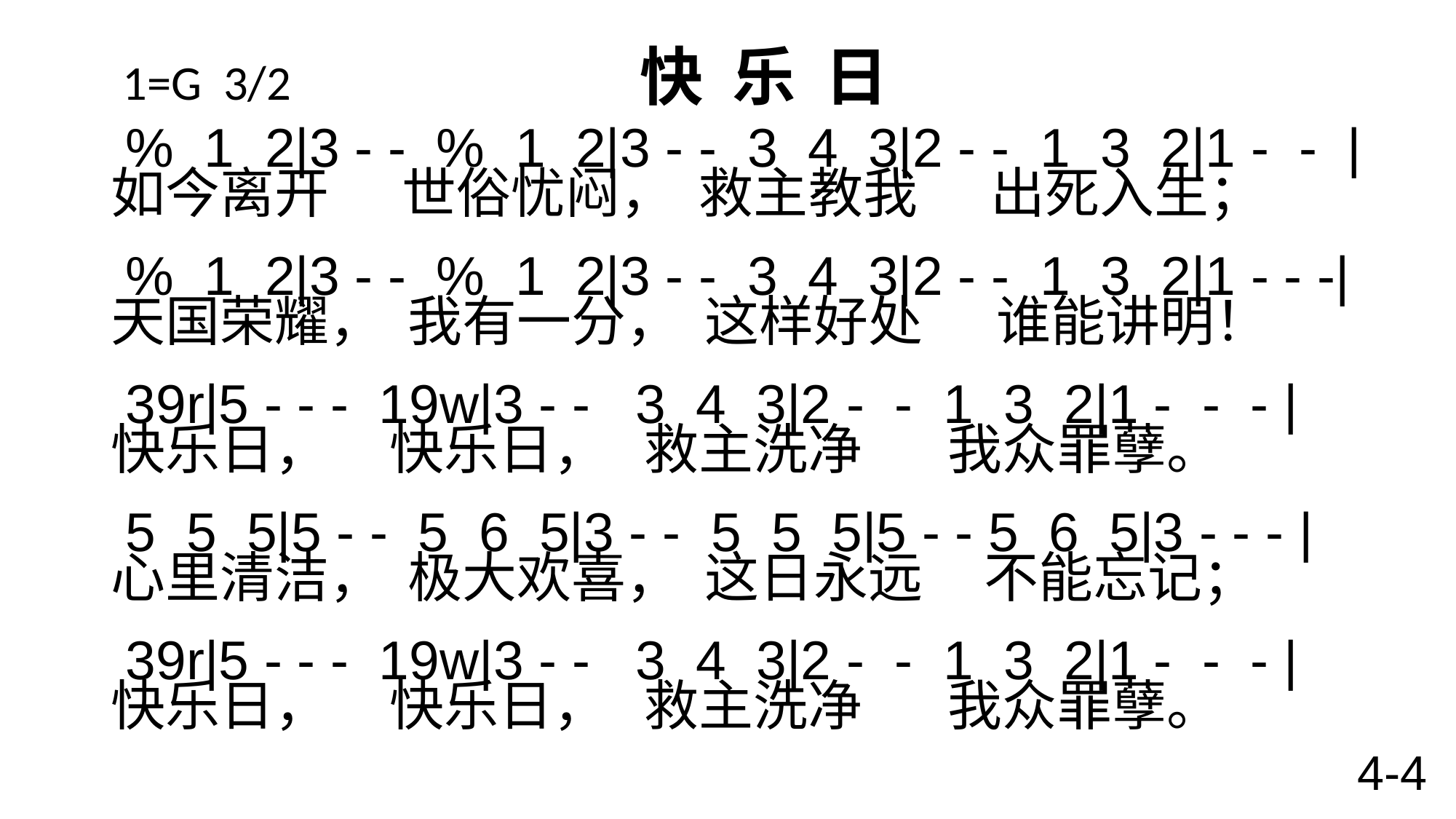

# 1=G  3/2                               快  乐  日
 %  1  2|3 - -  %  1  2|3 - -  3  4  3|2 - -  1  3  2|1 -  -  |
如今离开      世俗忧闷，  救主教我      出死入生；
 %  1  2|3 - -  %  1  2|3 - -  3  4  3|2 - -  1  3  2|1 - - -|
天国荣耀，  我有一分，  这样好处      谁能讲明！
 39r|5 - - -  19w|3 - -   3  4  3|2 -  -  1  3  2|1 -  -  - |
快乐日，     快乐日，   救主洗净       我众罪孽。
 5  5  5|5 - -  5  6  5|3 - -  5  5  5|5 - - 5  6  5|3 - - - |
心里清洁，  极大欢喜，  这日永远     不能忘记；
 39r|5 - - -  19w|3 - -   3  4  3|2 -  -  1  3  2|1 -  -  - |
快乐日，     快乐日，   救主洗净       我众罪孽。
4-4